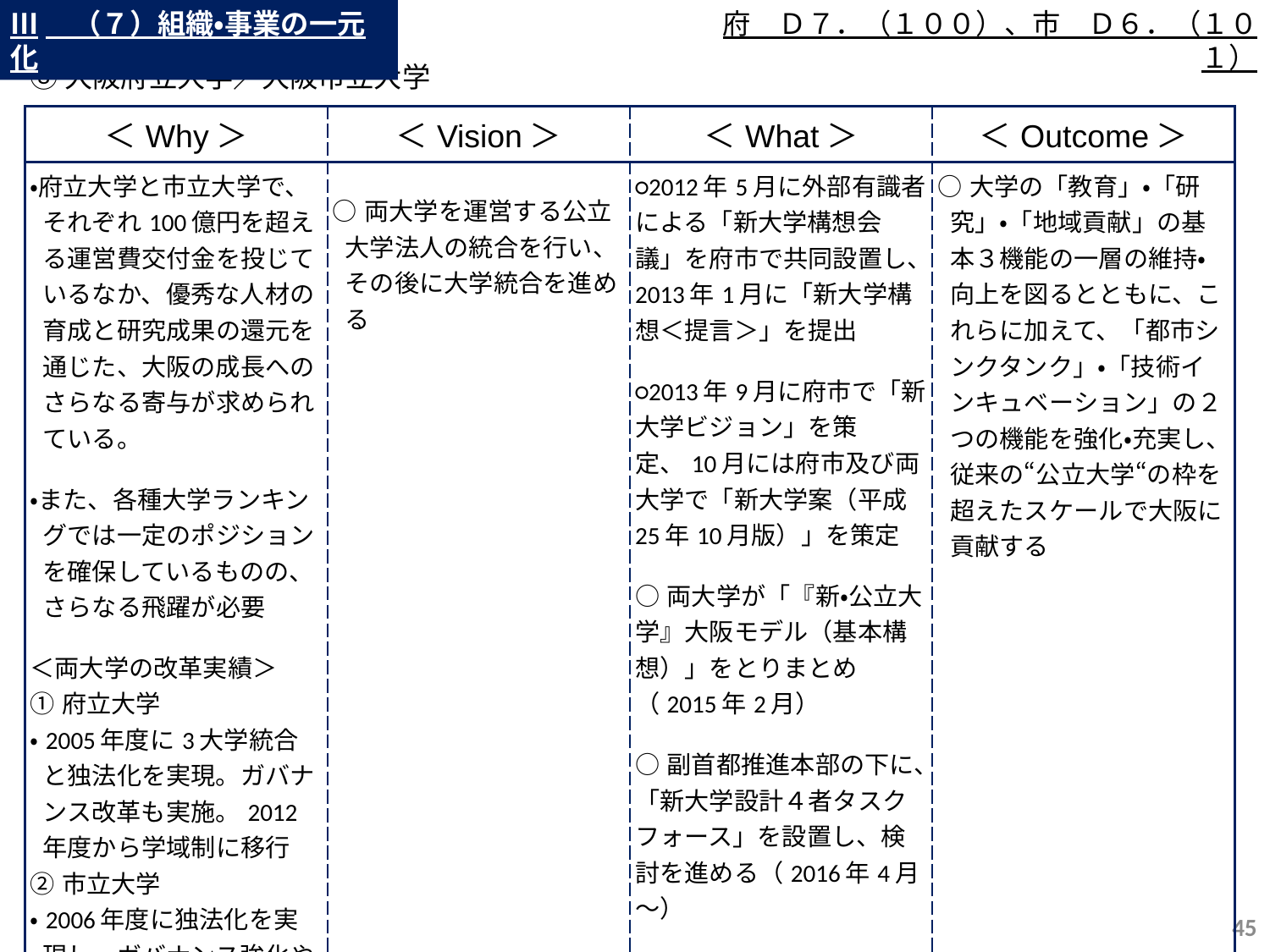

Ⅲ　（７）組織・事業の一元化
府　Ｄ７．（１００）、市　Ｄ６．（１０１）
⑧大阪府立大学／大阪市立大学
| ＜Why＞ | ＜Vision＞ | ＜What＞ | ＜Outcome＞ |
| --- | --- | --- | --- |
| ・府立大学と市立大学で、それぞれ100億円を超える運営費交付金を投じているなか、優秀な人材の育成と研究成果の還元を通じた、大阪の成長へのさらなる寄与が求められている。 ・また、各種大学ランキングでは一定のポジションを確保しているものの、さらなる飛躍が必要 ＜両大学の改革実績＞ ①府立大学 ・2005年度に3大学統合と独法化を実現。ガバナンス改革も実施。2012年度から学域制に移行 ②市立大学 ・2006年度に独法化を実現し、ガバナンス強化や学生サービス向上の実現 | ○両大学を運営する公立大学法人の統合を行い、その後に大学統合を進める | ○2012年5月に外部有識者による「新大学構想会議」を府市で共同設置し、2013年1月に「新大学構想＜提言＞」を提出 ○2013年9月に府市で「新大学ビジョン」を策定、10月には府市及び両大学で「新大学案（平成25年10月版）」を策定 ○両大学が「『新・公立大学』大阪モデル（基本構想）」をとりまとめ（2015年2月） ○副首都推進本部の下に、「新大学設計４者タスクフォース」を設置し、検討を進める（2016年4月～） ○新設合併に係る協議事項等の法人統合関連議案を可決（2017年11月府議会、2018年２月市会） | ○大学の「教育」・「研究」・「地域貢献」の基本３機能の一層の維持・向上を図るとともに、これらに加えて、「都市シンクタンク」・「技術インキュベーション」の２つの機能を強化・充実し、従来の“公立大学“の枠を超えたスケールで大阪に貢献する |
45